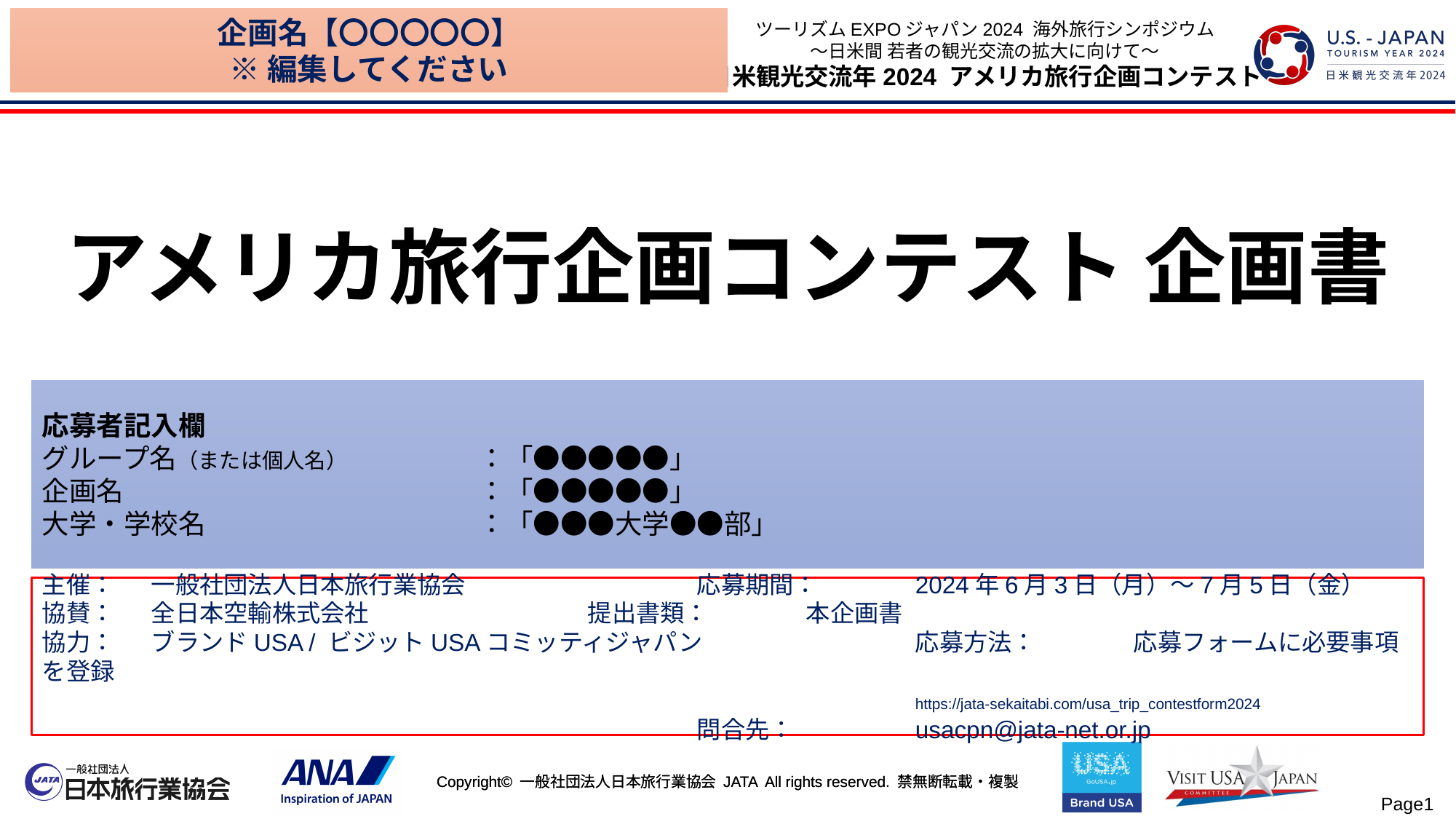

アメリカ旅行企画コンテスト 企画書
応募者記入欄
グループ名（または個人名）		：「●●●●●」
企画名				：「●●●●●」
大学・学校名			：「●●●大学●●部」
主催：	一般社団法人日本旅行業協会			応募期間：	2024年6月3日（月）～7月5日（金）
協賛：	全日本空輸株式会社			提出書類：	本企画書
協力：	ブランドUSA / ビジットUSAコミッティジャパン		応募方法：	応募フォームに必要事項を登録
								https://jata-sekaitabi.com/usa_trip_contestform2024
						問合先：		usacpn@jata-net.or.jp